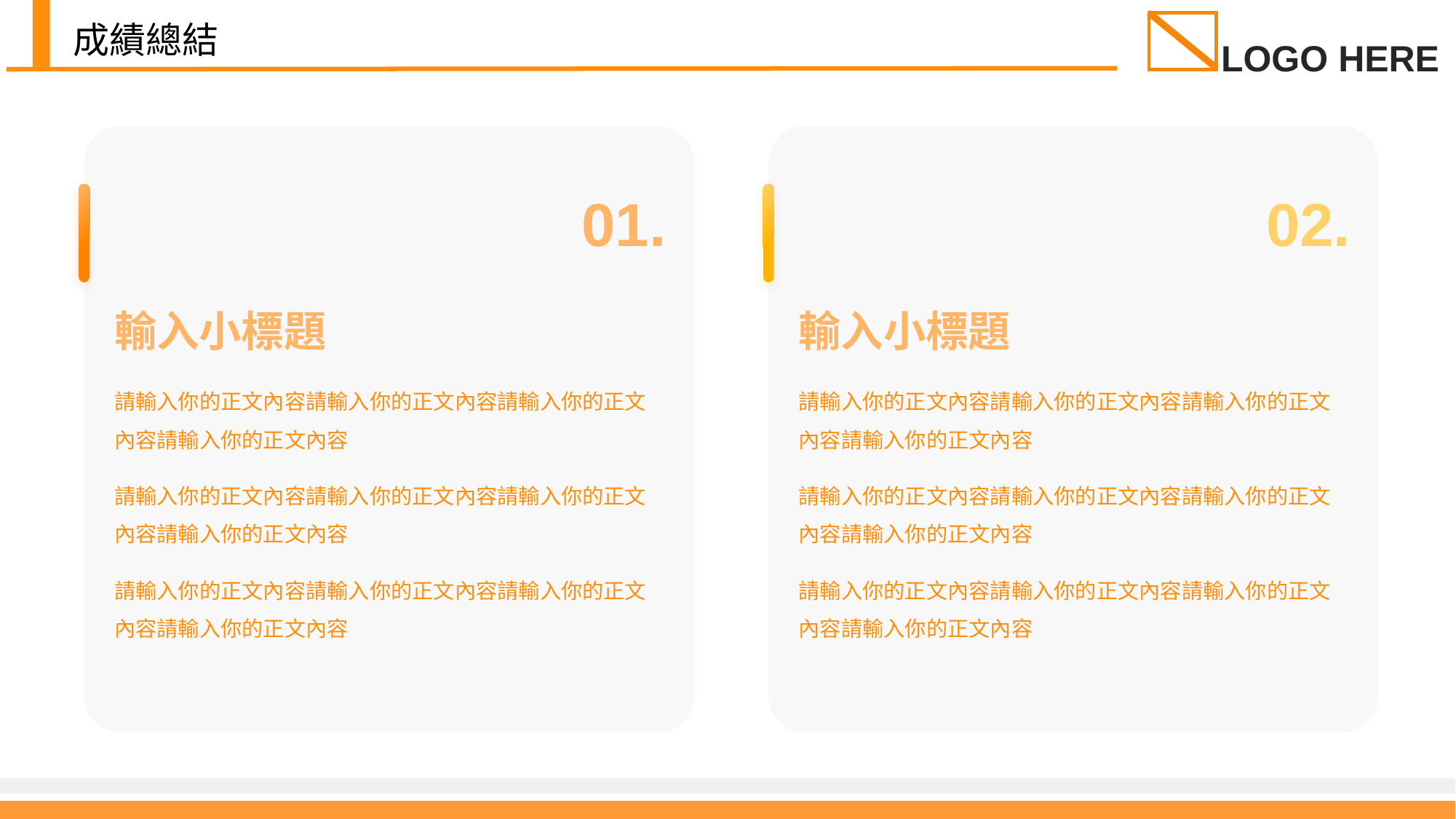

成績總結

01.

輸入小標題
請輸入你的正文內容請輸入你的正文內容請輸入你的正文內容請輸入你的正文內容
請輸入你的正文內容請輸入你的正文內容請輸入你的正文內容請輸入你的正文內容
請輸入你的正文內容請輸入你的正文內容請輸入你的正文內容請輸入你的正文內容

02.

輸入小標題
請輸入你的正文內容請輸入你的正文內容請輸入你的正文內容請輸入你的正文內容
請輸入你的正文內容請輸入你的正文內容請輸入你的正文內容請輸入你的正文內容
請輸入你的正文內容請輸入你的正文內容請輸入你的正文內容請輸入你的正文內容